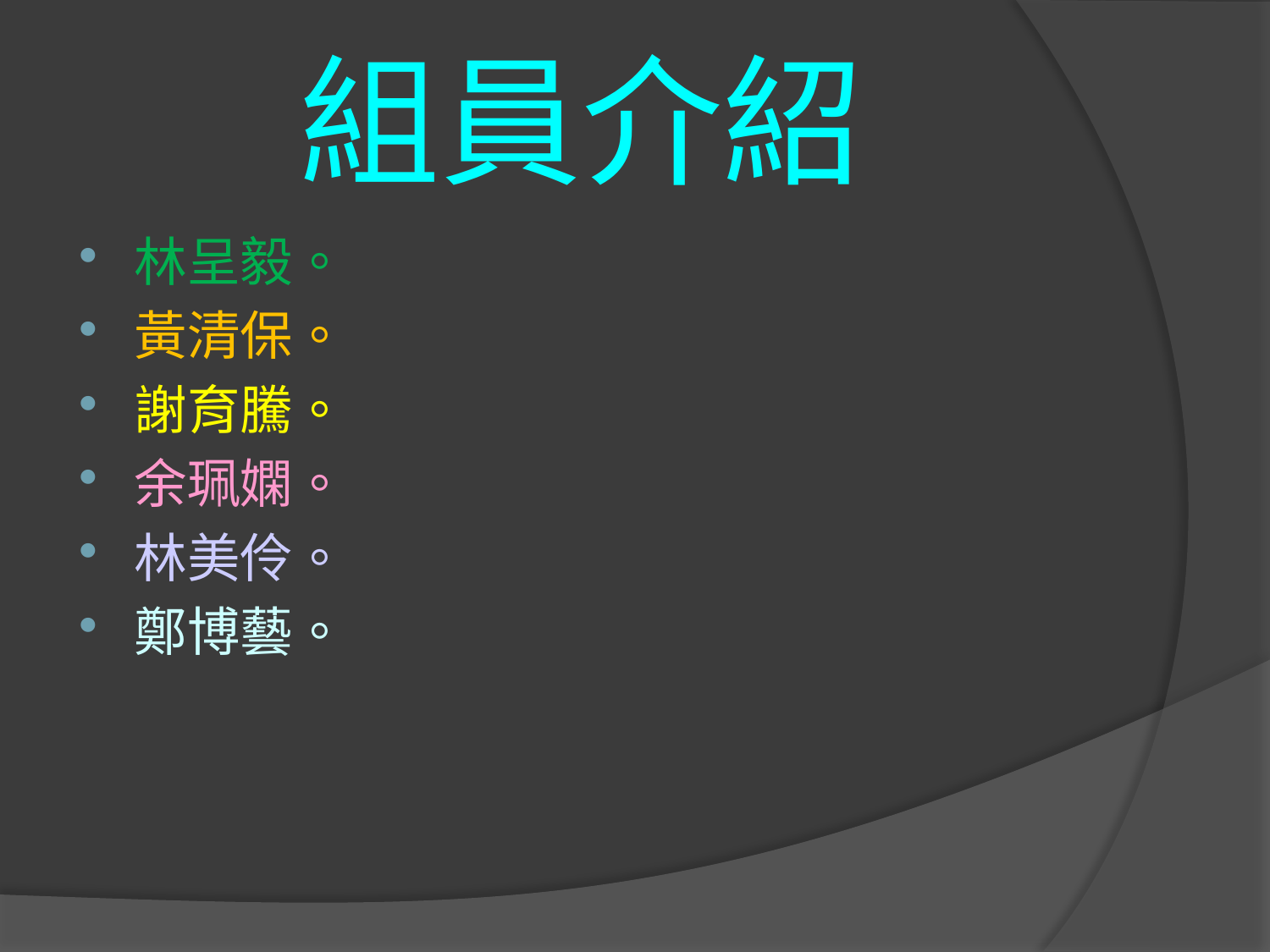

# 組員介紹
林呈毅。
黃清保。
謝育騰。
余珮嫻。
林美伶。
鄭博藝。